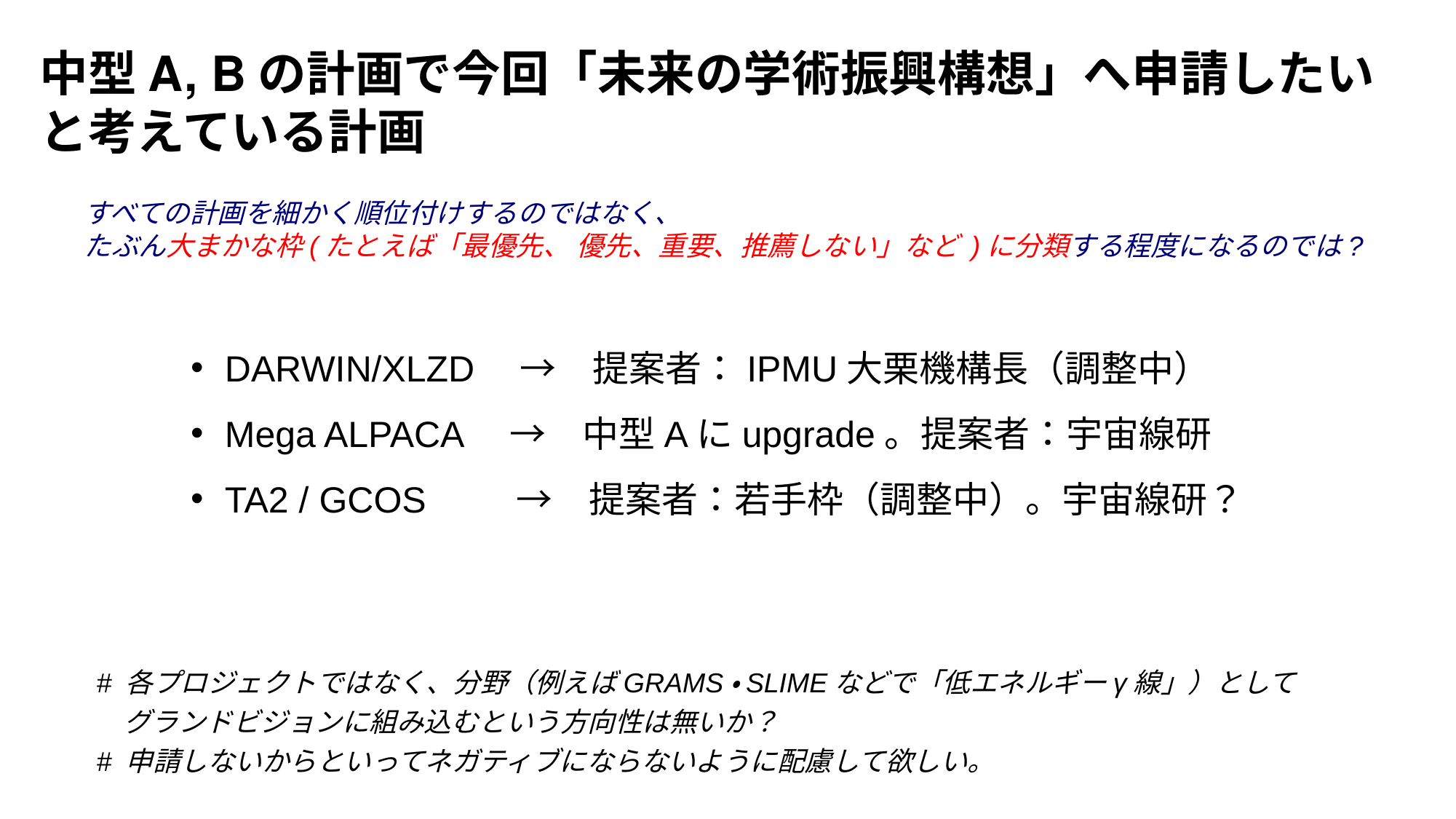

中型A, Bの計画で今回「未来の学術振興構想」へ申請したい
と考えている計画
すべての計画を細かく順位付けするのではなく、
たぶん大まかな枠(たとえば「最優先、 優先、重要、推薦しない」など )に分類する程度になるのでは?
DARWIN/XLZD　→　提案者：IPMU大栗機構長（調整中）
Mega ALPACA　→　中型Aにupgrade。提案者：宇宙線研
TA2 / GCOS　 　→　提案者：若手枠（調整中）。宇宙線研？
# 各プロジェクトではなく、分野（例えばGRAMS・SLIMEなどで「低エネルギーγ線」）として
　グランドビジョンに組み込むという方向性は無いか？
# 申請しないからといってネガティブにならないように配慮して欲しい。